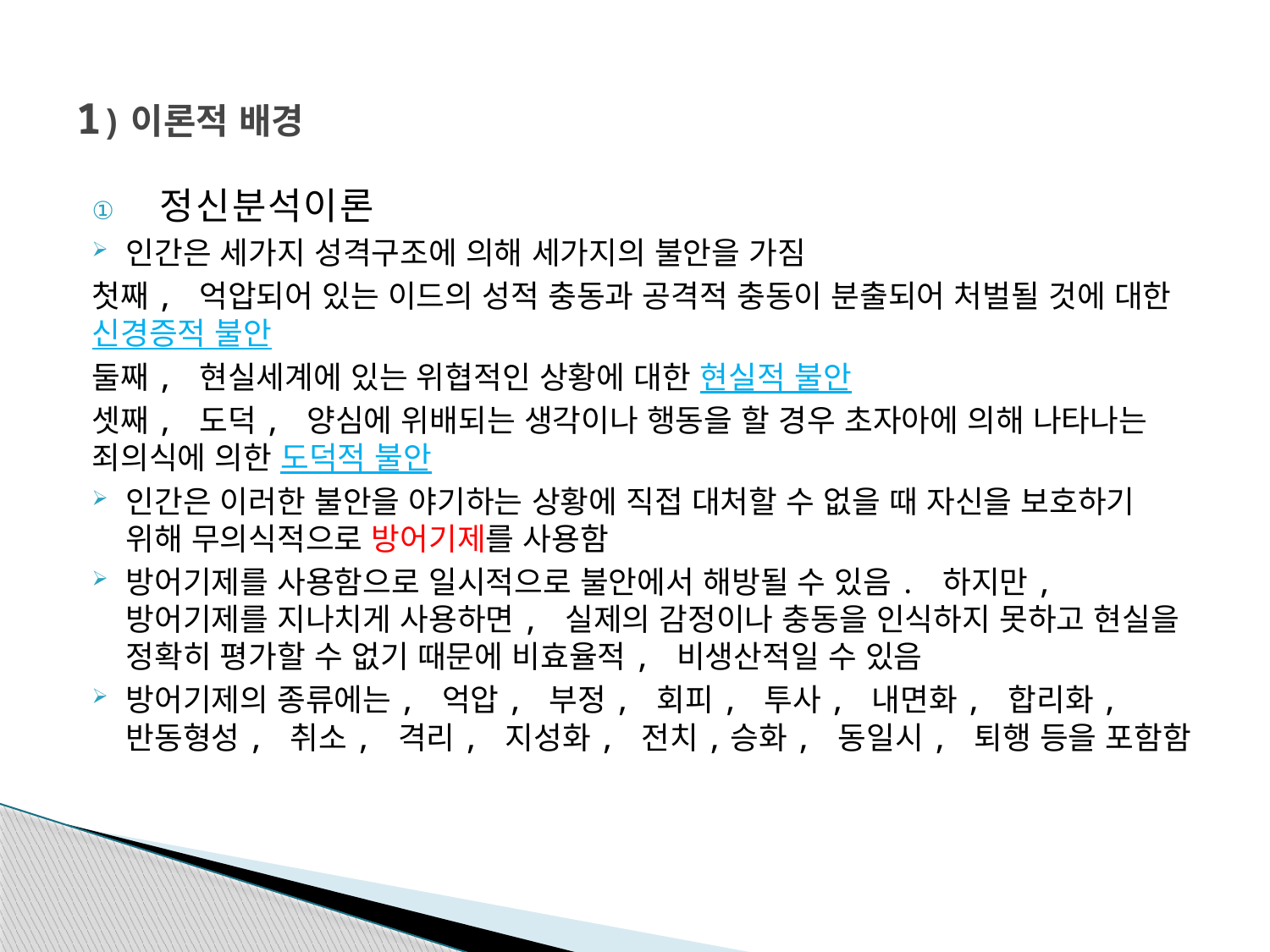

# 1)이론적 배경
정신분석이론
인간은 세가지 성격구조에 의해 세가지의 불안을 가짐
첫째, 억압되어 있는 이드의 성적 충동과 공격적 충동이 분출되어 처벌될 것에 대한 신경증적 불안
둘째, 현실세계에 있는 위협적인 상황에 대한 현실적 불안
셋째, 도덕, 양심에 위배되는 생각이나 행동을 할 경우 초자아에 의해 나타나는 죄의식에 의한 도덕적 불안
인간은 이러한 불안을 야기하는 상황에 직접 대처할 수 없을 때 자신을 보호하기 위해 무의식적으로 방어기제를 사용함
방어기제를 사용함으로 일시적으로 불안에서 해방될 수 있음. 하지만, 방어기제를 지나치게 사용하면, 실제의 감정이나 충동을 인식하지 못하고 현실을 정확히 평가할 수 없기 때문에 비효율적, 비생산적일 수 있음
방어기제의 종류에는, 억압, 부정, 회피, 투사, 내면화, 합리화, 반동형성, 취소, 격리, 지성화, 전치,승화, 동일시, 퇴행 등을 포함함